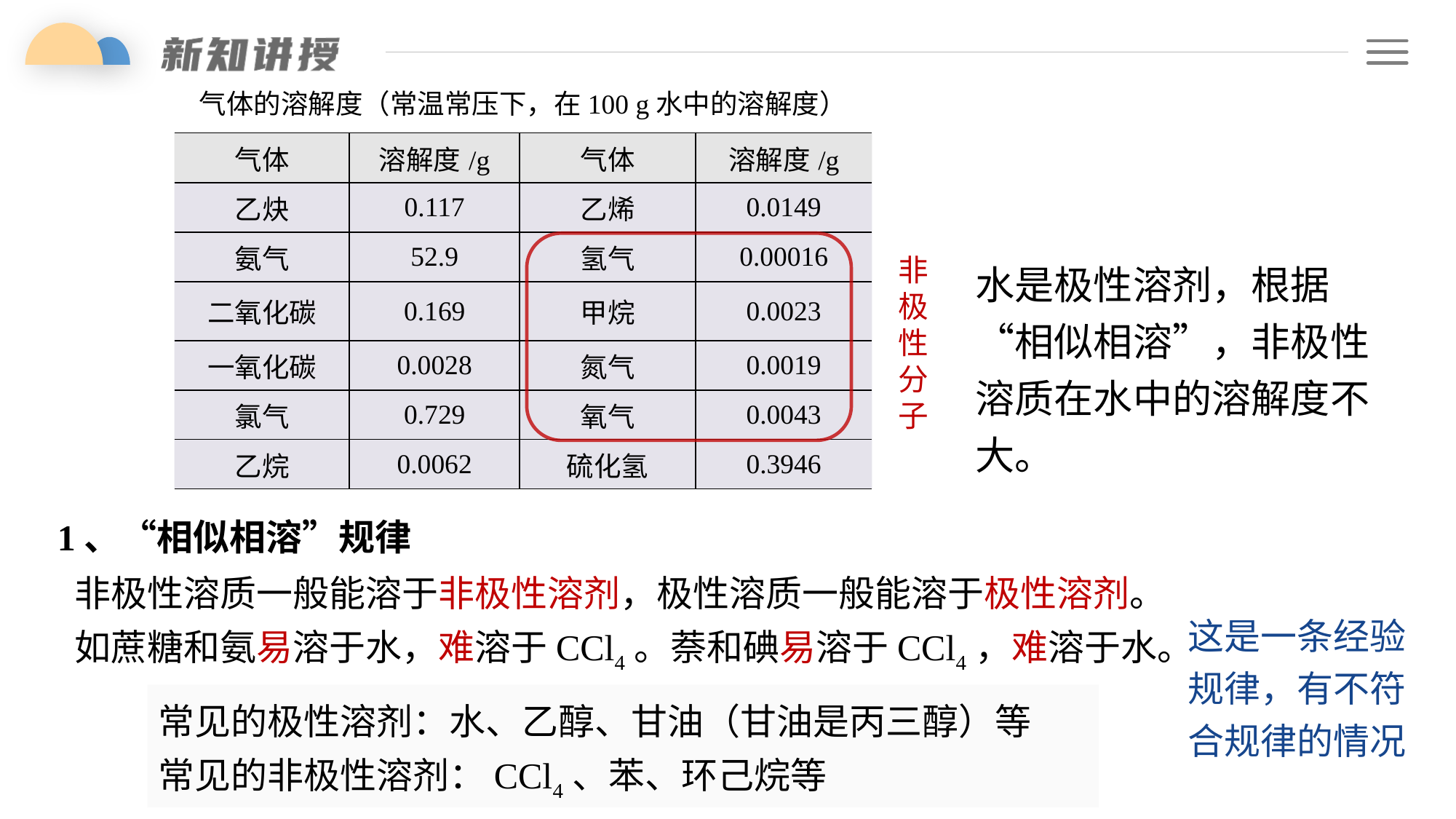

气体的溶解度（常温常压下，在100 g水中的溶解度）
| 气体 | 溶解度/g | 气体 | 溶解度/g |
| --- | --- | --- | --- |
| 乙炔 | 0.117 | 乙烯 | 0.0149 |
| 氨气 | 52.9 | 氢气 | 0.00016 |
| 二氧化碳 | 0.169 | 甲烷 | 0.0023 |
| 一氧化碳 | 0.0028 | 氮气 | 0.0019 |
| 氯气 | 0.729 | 氧气 | 0.0043 |
| 乙烷 | 0.0062 | 硫化氢 | 0.3946 |

非
极
性
分
子
水是极性溶剂，根据“相似相溶”，非极性溶质在水中的溶解度不大。
1、“相似相溶”规律
非极性溶质一般能溶于非极性溶剂，极性溶质一般能溶于极性溶剂。
如蔗糖和氨易溶于水，难溶于CCl4。萘和碘易溶于CCl4，难溶于水。
这是一条经验规律，有不符合规律的情况
常见的极性溶剂：水、乙醇、甘油（甘油是丙三醇）等
常见的非极性溶剂：CCl4、苯、环己烷等